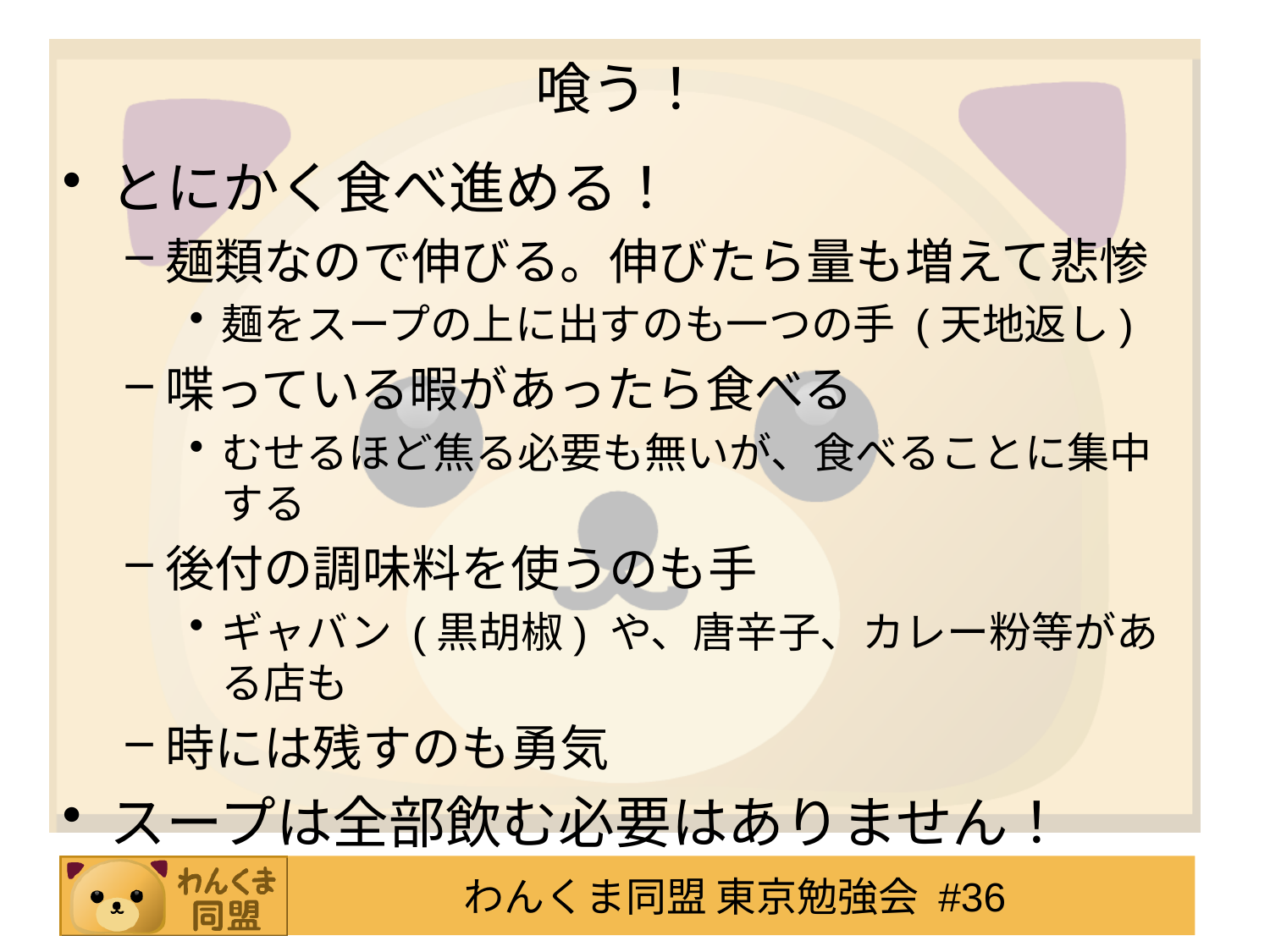

# 喰う！
とにかく食べ進める！
麺類なので伸びる。伸びたら量も増えて悲惨
麺をスープの上に出すのも一つの手 (天地返し)
喋っている暇があったら食べる
むせるほど焦る必要も無いが、食べることに集中する
後付の調味料を使うのも手
ギャバン (黒胡椒) や、唐辛子、カレー粉等がある店も
時には残すのも勇気
スープは全部飲む必要はありません！